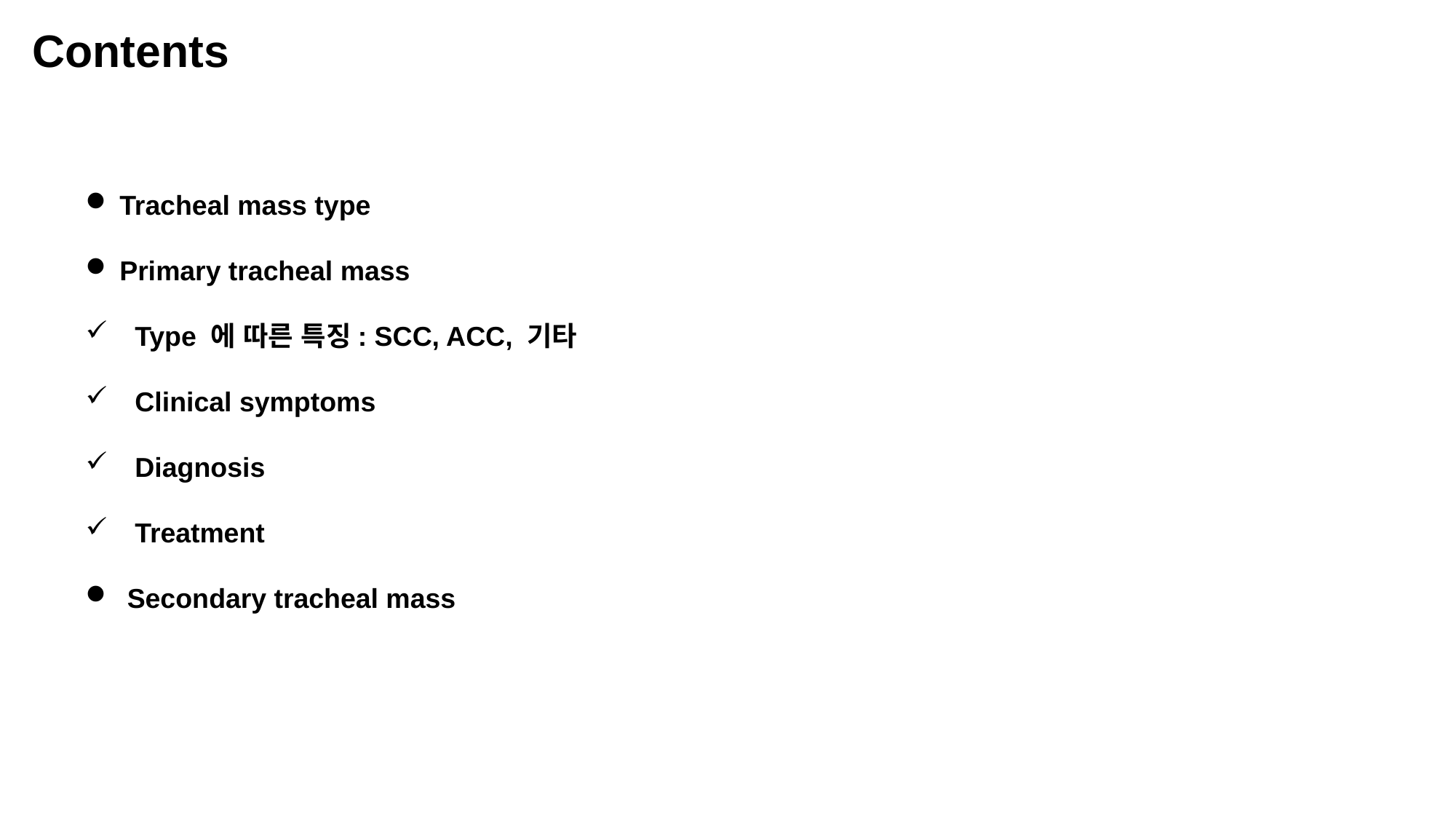

Contents
Tracheal mass type
Primary tracheal mass
  Type 에 따른 특징: SCC, ACC, 기타
  Clinical symptoms
  Diagnosis
  Treatment
 Secondary tracheal mass